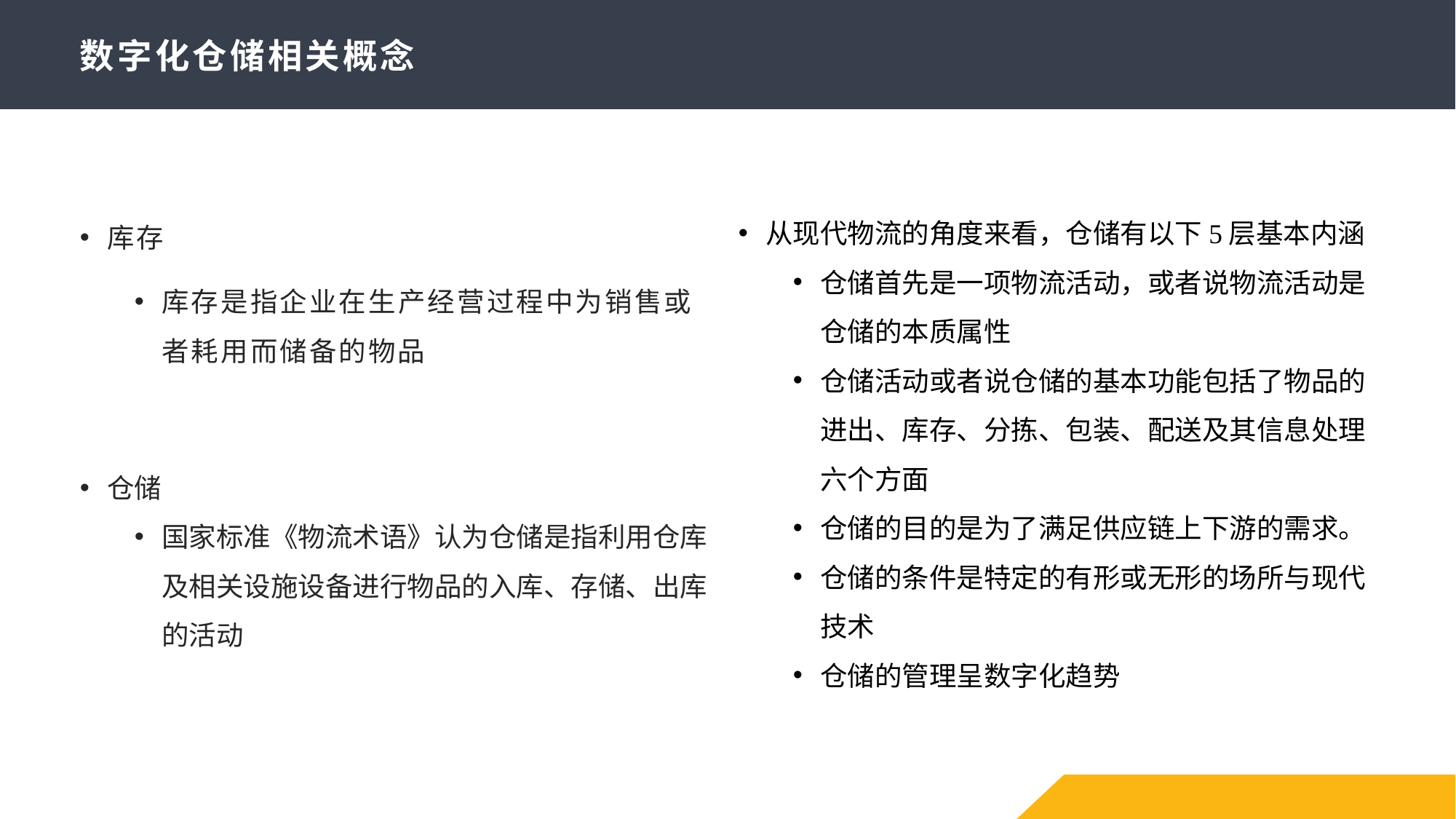

# 数字化仓储相关概念
从现代物流的角度来看，仓储有以下5层基本内涵
仓储首先是一项物流活动，或者说物流活动是仓储的本质属性
仓储活动或者说仓储的基本功能包括了物品的进出、库存、分拣、包装、配送及其信息处理六个方面
仓储的目的是为了满足供应链上下游的需求。
仓储的条件是特定的有形或无形的场所与现代技术
仓储的管理呈数字化趋势
库存
库存是指企业在生产经营过程中为销售或者耗用而储备的物品
仓储
国家标准《物流术语》认为仓储是指利用仓库及相关设施设备进行物品的入库、存储、出库的活动